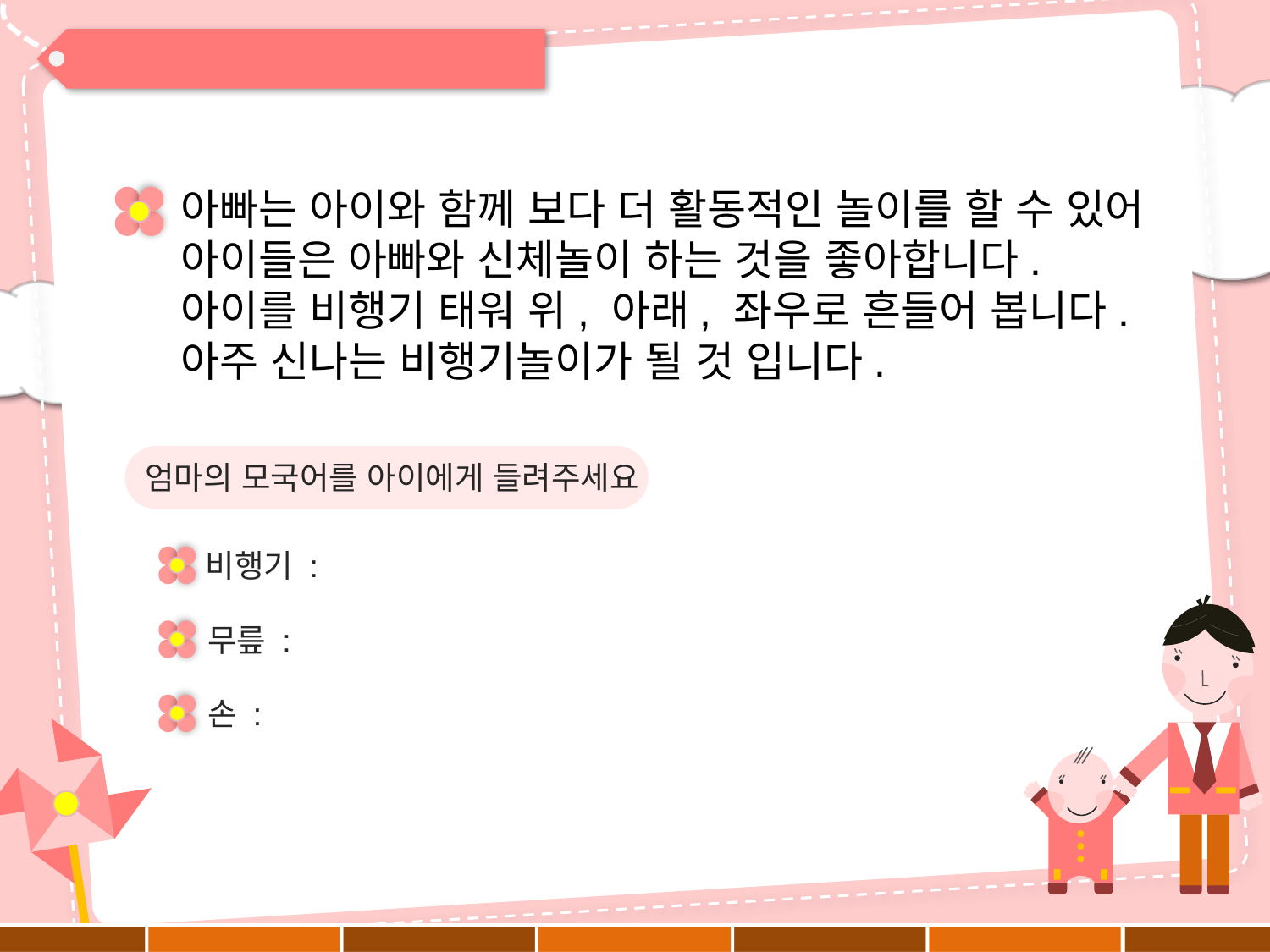

아빠는 아이와 함께 보다 더 활동적인 놀이를 할 수 있어
아이들은 아빠와 신체놀이 하는 것을 좋아합니다.
아이를 비행기 태워 위, 아래, 좌우로 흔들어 봅니다.
아주 신나는 비행기놀이가 될 것 입니다.

엄마의 모국어를 아이에게 들려주세요
비행기 :

무릎 :

손 :